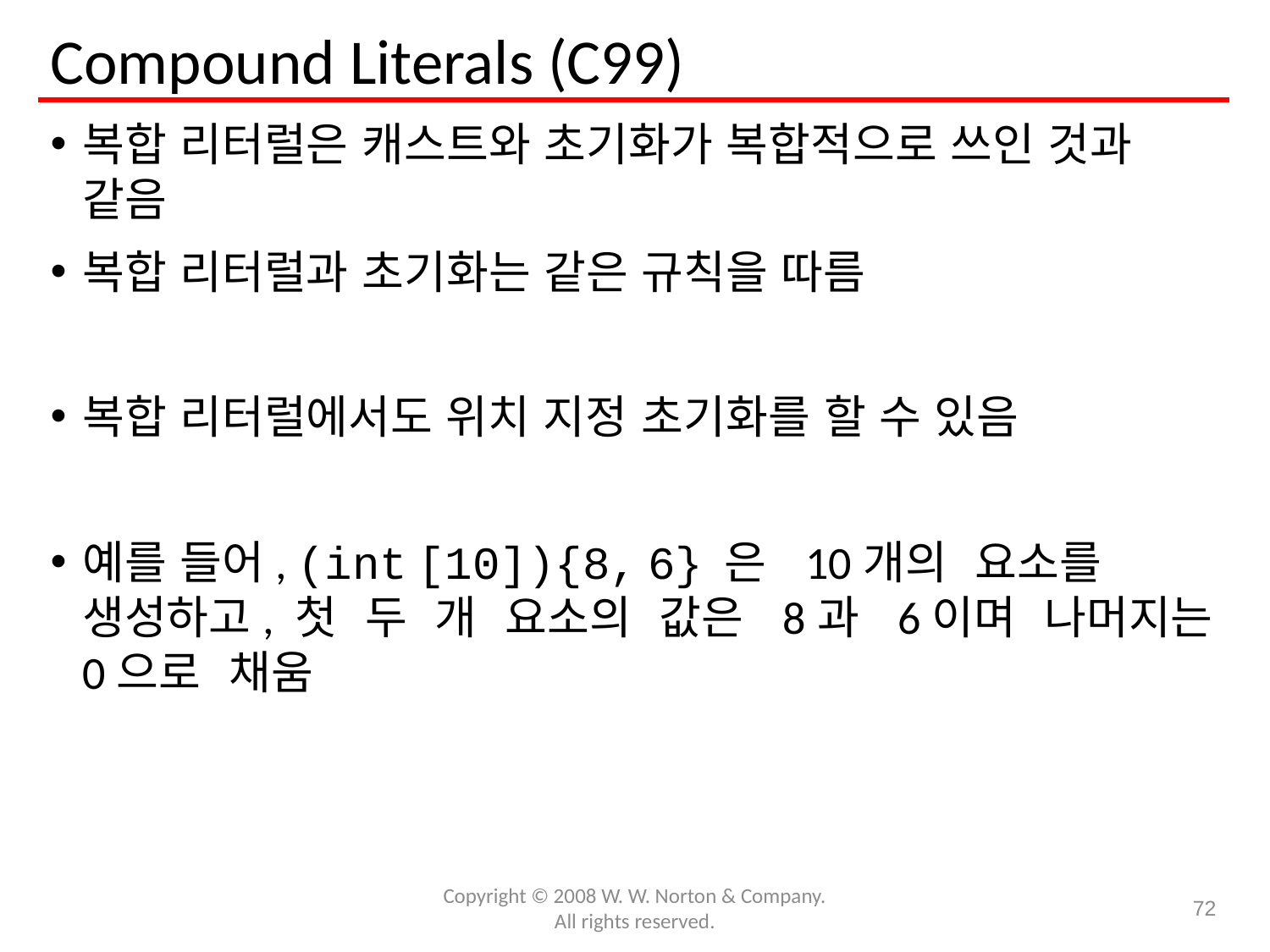

# Compound Literals (C99)
복합 리터럴은 캐스트와 초기화가 복합적으로 쓰인 것과 같음
복합 리터럴과 초기화는 같은 규칙을 따름

복합 리터럴에서도 위치 지정 초기화를 할 수 있음

예를 들어, (int [10]){8, 6} 은 10개의 요소를 생성하고, 첫 두 개 요소의 값은 8과 6이며 나머지는 0으로 채움
Copyright © 2008 W. W. Norton & Company.
All rights reserved.
72